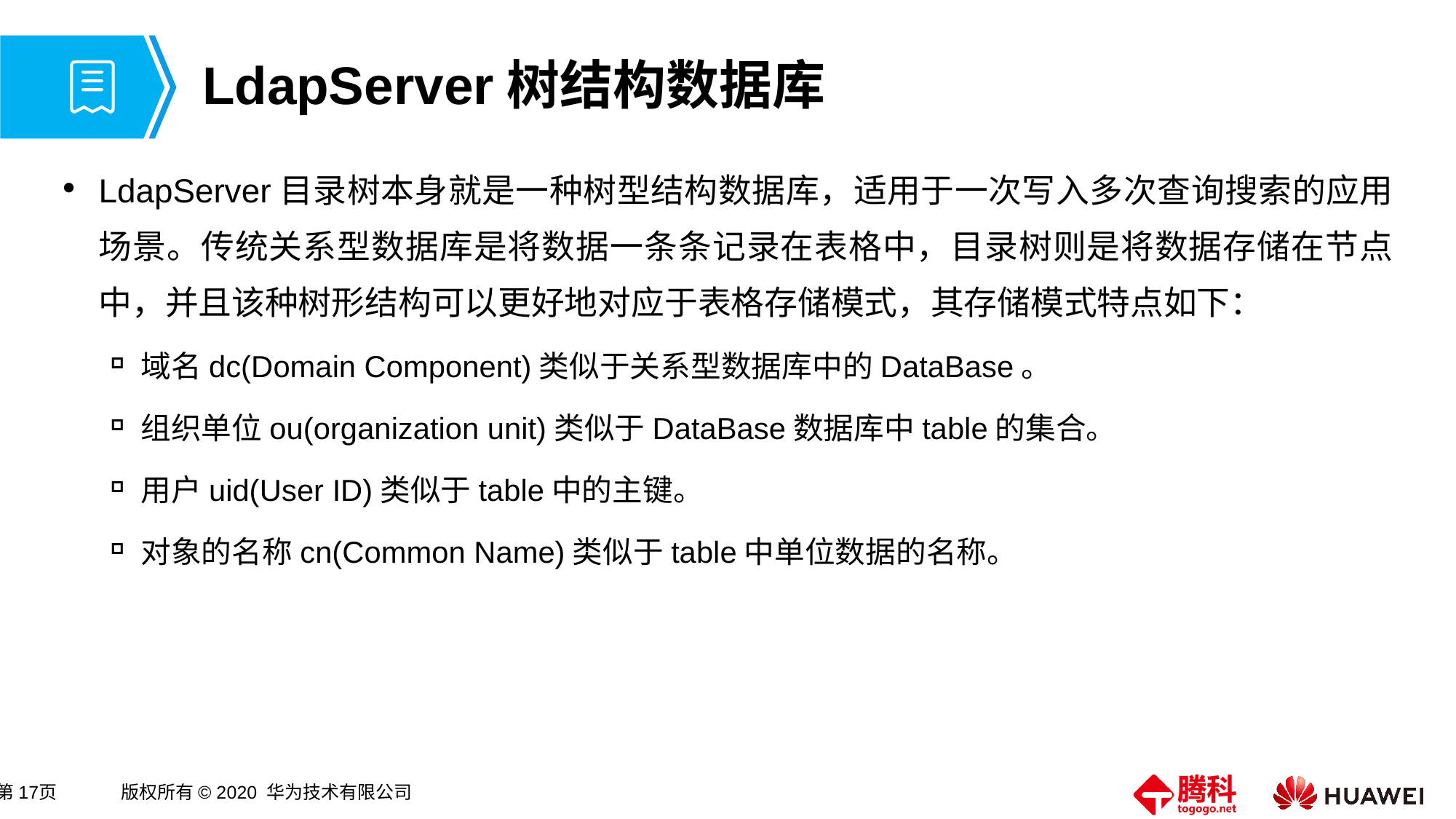

# LdapServer树结构数据库
LdapServer目录树本身就是一种树型结构数据库，适用于一次写入多次查询搜索的应用场景。传统关系型数据库是将数据一条条记录在表格中，目录树则是将数据存储在节点中，并且该种树形结构可以更好地对应于表格存储模式，其存储模式特点如下：
域名dc(Domain Component)类似于关系型数据库中的DataBase。
组织单位ou(organization unit)类似于DataBase数据库中table的集合。
用户uid(User ID)类似于table中的主键。
对象的名称cn(Common Name)类似于table中单位数据的名称。